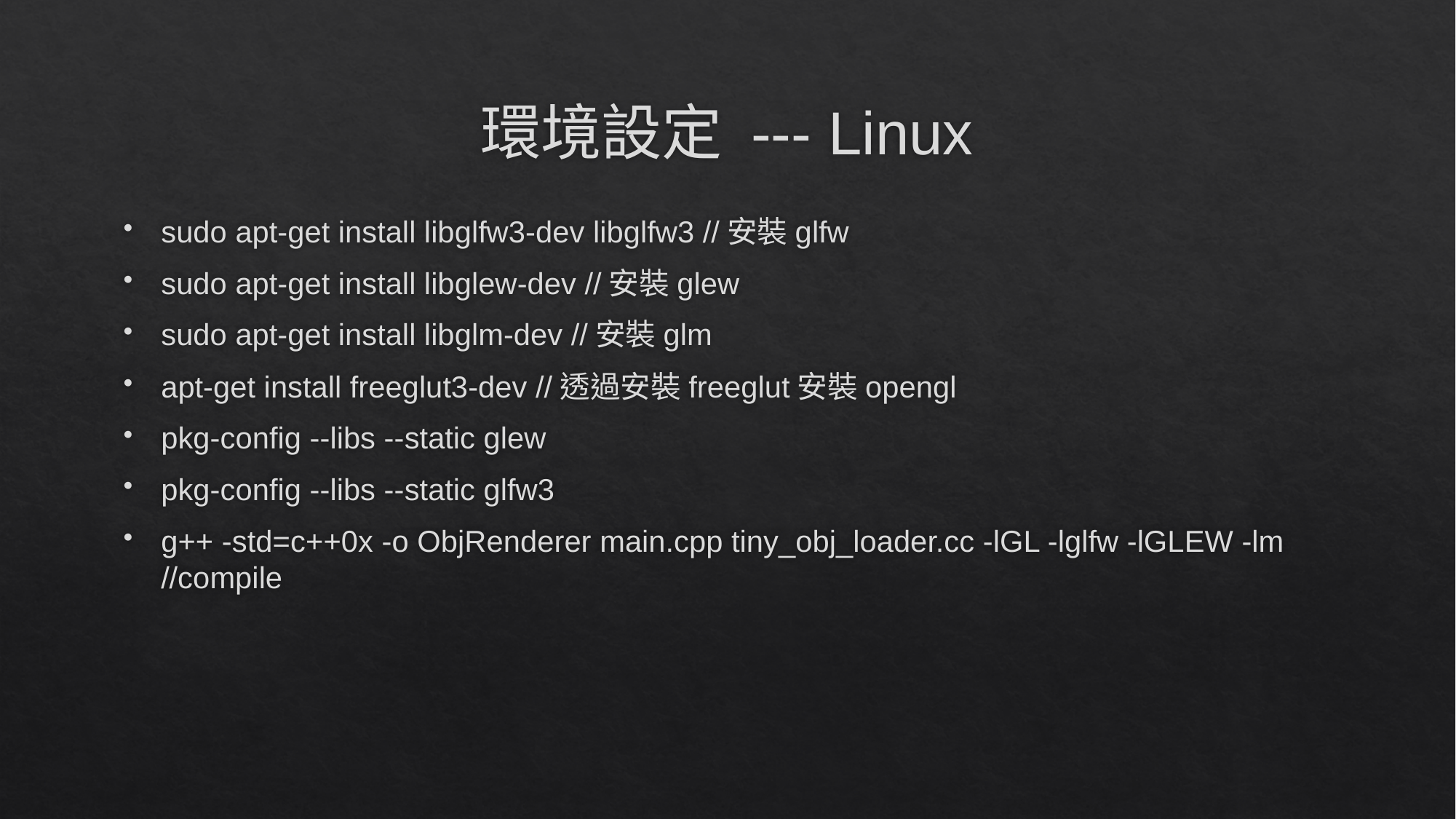

# 環境設定 --- Linux
sudo apt-get install libglfw3-dev libglfw3 //安裝glfw
sudo apt-get install libglew-dev //安裝glew
sudo apt-get install libglm-dev //安裝glm
apt-get install freeglut3-dev //透過安裝freeglut安裝opengl
pkg-config --libs --static glew
pkg-config --libs --static glfw3
g++ -std=c++0x -o ObjRenderer main.cpp tiny_obj_loader.cc -lGL -lglfw -lGLEW -lm //compile